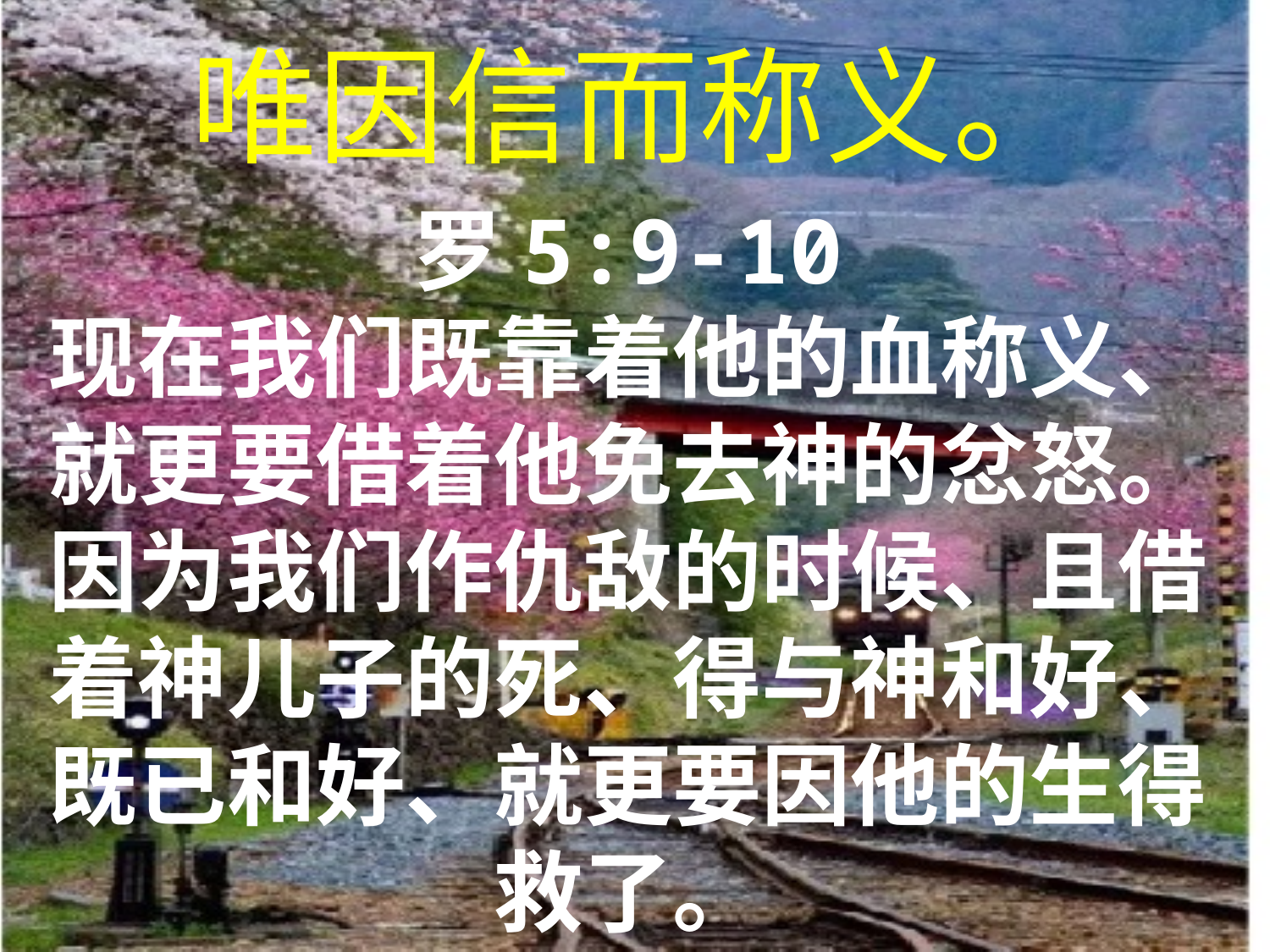

# 唯因信而称义。
罗5:9-10
现在我们既靠着他的血称义、就更要借着他免去神的忿怒。因为我们作仇敌的时候、且借着神儿子的死、得与神和好、既已和好、就更要因他的生得救了。